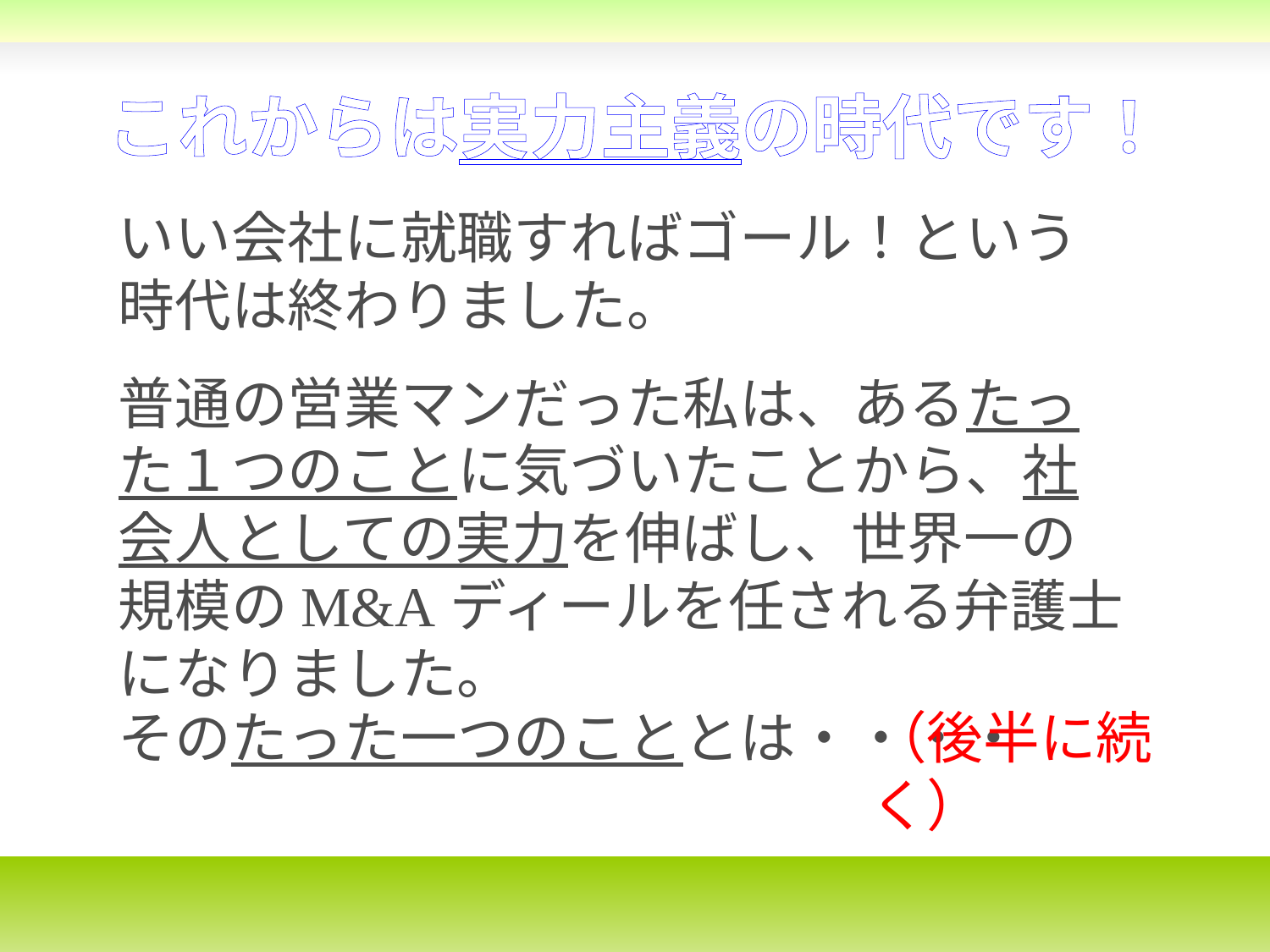

これからは実力主義の時代です！
いい会社に就職すればゴール！という時代は終わりました。
普通の営業マンだった私は、あるたった１つのことに気づいたことから、社会人としての実力を伸ばし、世界一の規模のM&Aディールを任される弁護士になりました。
そのたった一つのこととは・・・・
（後半に続く）